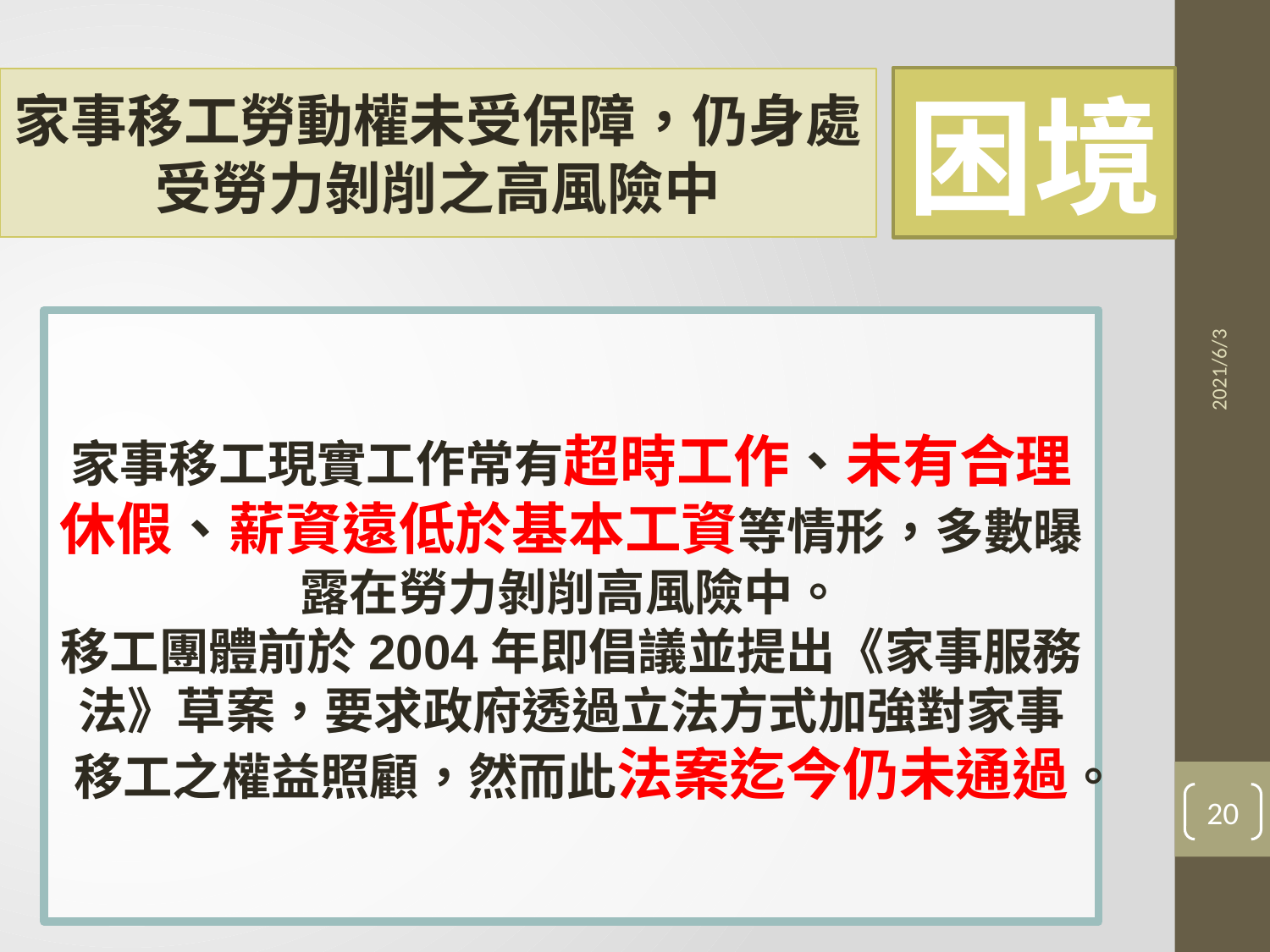

困境
家事移工勞動權未受保障，仍身處受勞力剝削之高風險中
2021/6/3
家事移工現實工作常有超時工作、未有合理休假、薪資遠低於基本工資等情形，多數曝露在勞力剝削高風險中。
移工團體前於2004年即倡議並提出《家事服務法》草案，要求政府透過立法方式加強對家事移工之權益照顧，然而此法案迄今仍未通過。

20